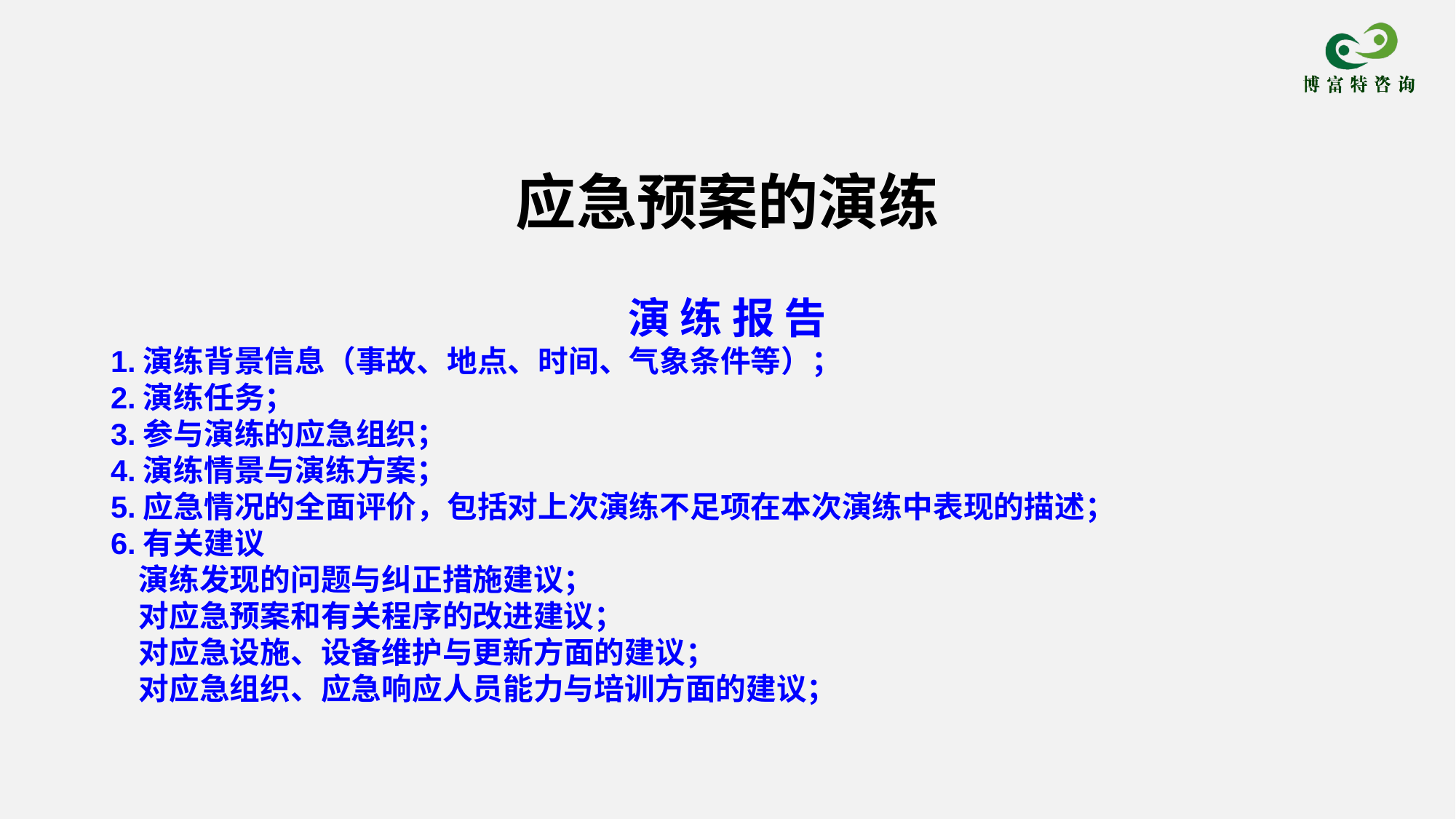

应急预案的演练
演 练 报 告
1.演练背景信息（事故、地点、时间、气象条件等）；
2.演练任务；
3.参与演练的应急组织；
4.演练情景与演练方案；
5.应急情况的全面评价，包括对上次演练不足项在本次演练中表现的描述；
6.有关建议
   演练发现的问题与纠正措施建议；
   对应急预案和有关程序的改进建议；
   对应急设施、设备维护与更新方面的建议；
   对应急组织、应急响应人员能力与培训方面的建议；